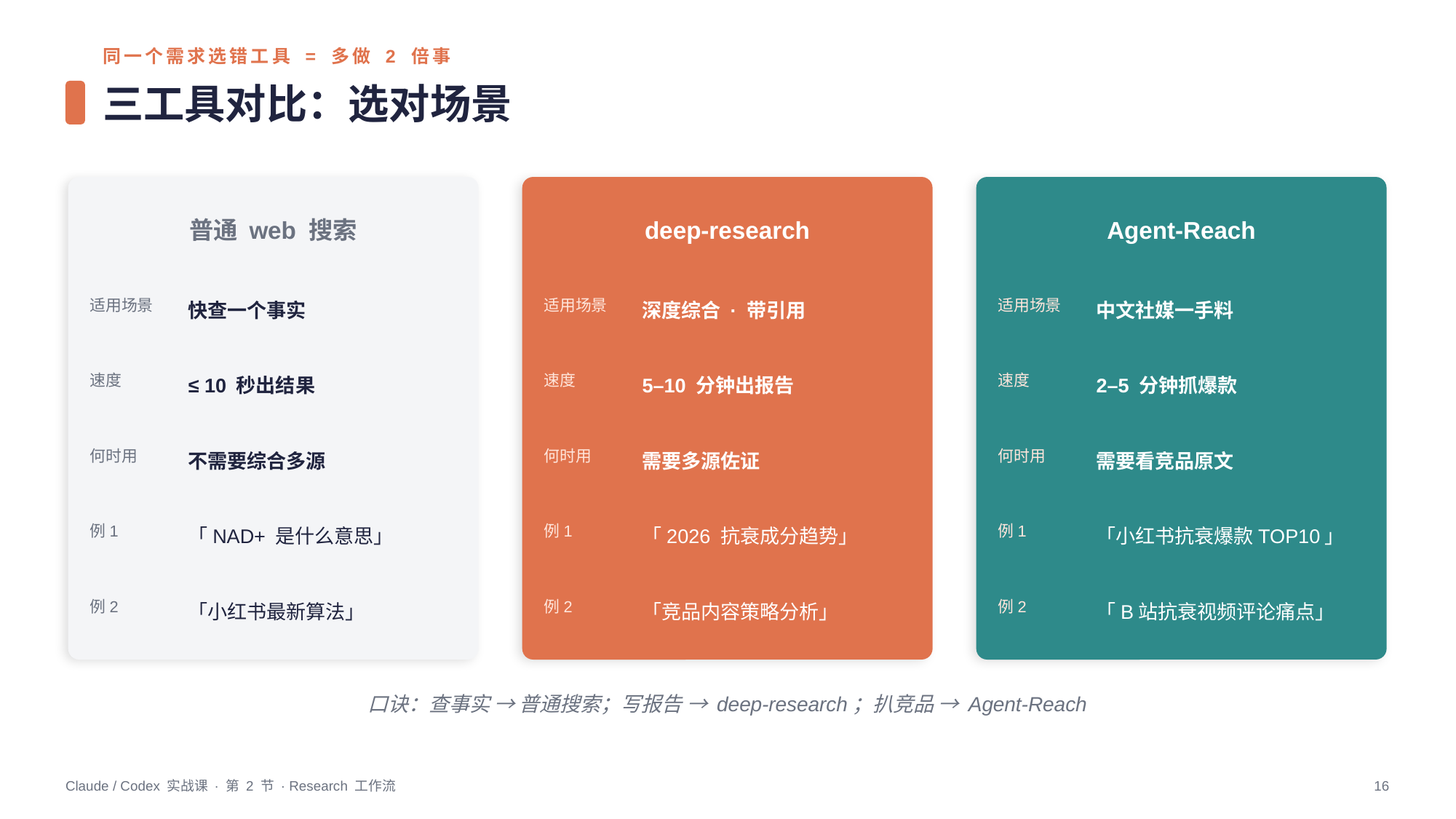

同一个需求选错工具 = 多做 2 倍事
三工具对比：选对场景

普通 web 搜索
deep-research
Agent-Reach
适用场景
快查一个事实
适用场景
深度综合 · 带引用
适用场景
中文社媒一手料
速度
≤ 10 秒出结果
速度
5–10 分钟出报告
速度
2–5 分钟抓爆款
何时用
不需要综合多源
何时用
需要多源佐证
何时用
需要看竞品原文
例1
「NAD+ 是什么意思」
例1
「2026 抗衰成分趋势」
例1
「小红书抗衰爆款TOP10」
例2
「小红书最新算法」
例2
「竞品内容策略分析」
例2
「B站抗衰视频评论痛点」
口诀：查事实 → 普通搜索；写报告 → deep-research；扒竞品 → Agent-Reach
Claude / Codex 实战课 · 第 2 节 · Research 工作流
16